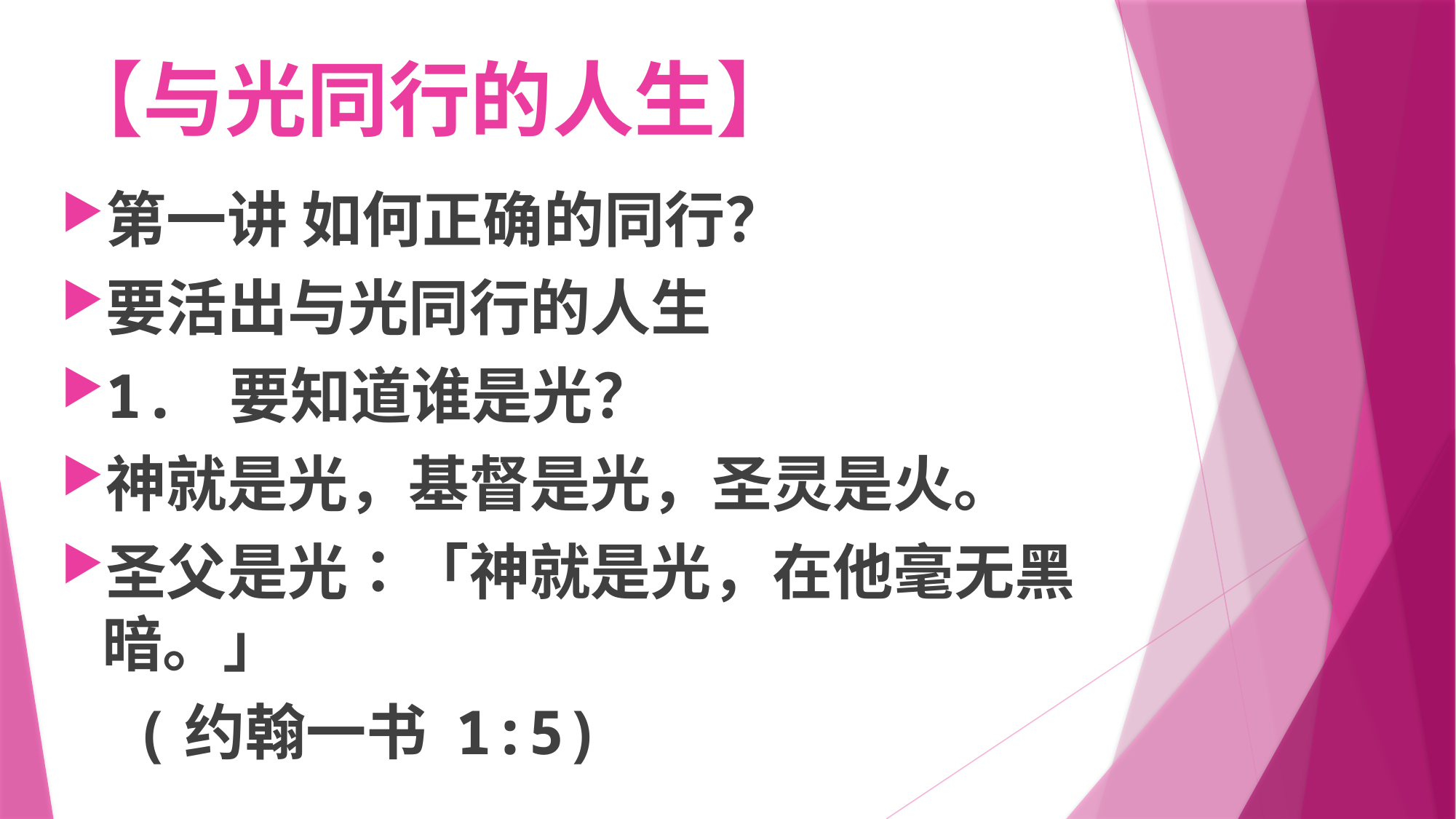

# 【与光同行的人生】
第一讲 如何正确的同行？
要活出与光同行的人生
1. 要知道谁是光？
神就是光，基督是光，圣灵是火。
圣父是光：「神就是光，在他毫无黑暗。」
  (约翰一书 1:5)